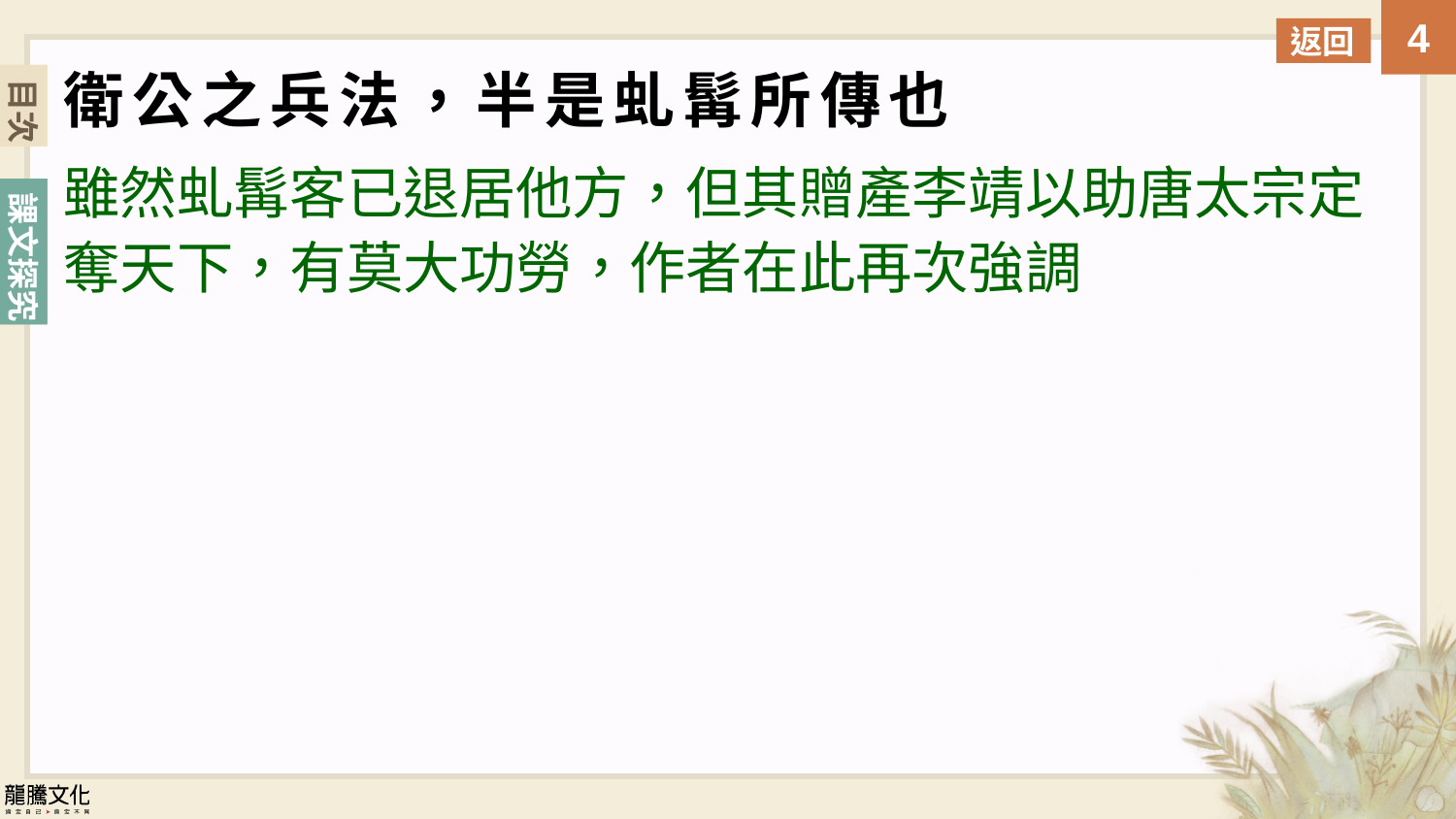

返回
衛公之兵法，半是虬髯所傳也
雖然虬髯客已退居他方，但其贈產李靖以助唐太宗定奪天下，有莫大功勞，作者在此再次強調